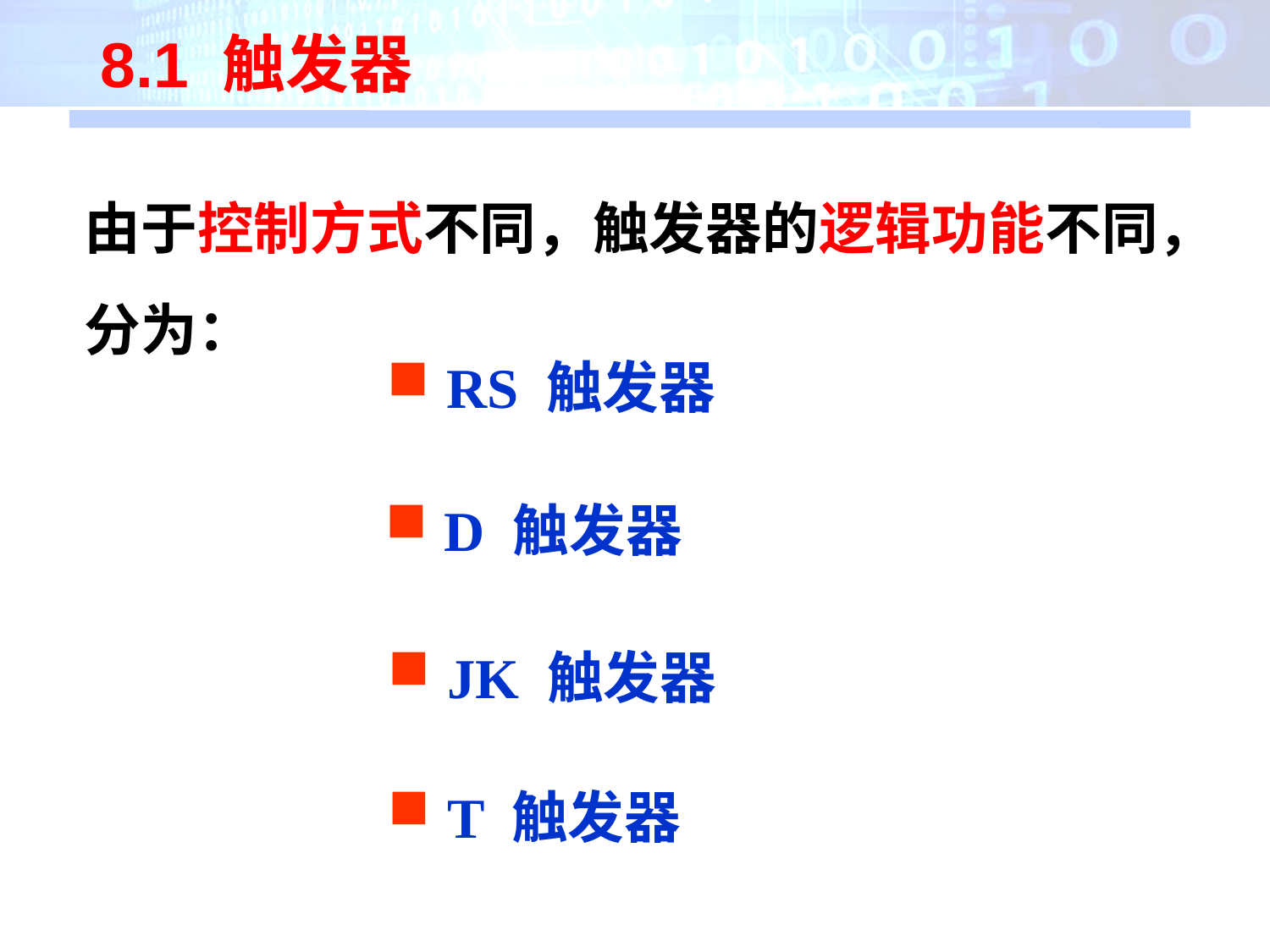

8.1 触发器
由于控制方式不同，触发器的逻辑功能不同，分为：
 RS 触发器
 D 触发器
 JK 触发器
 T 触发器